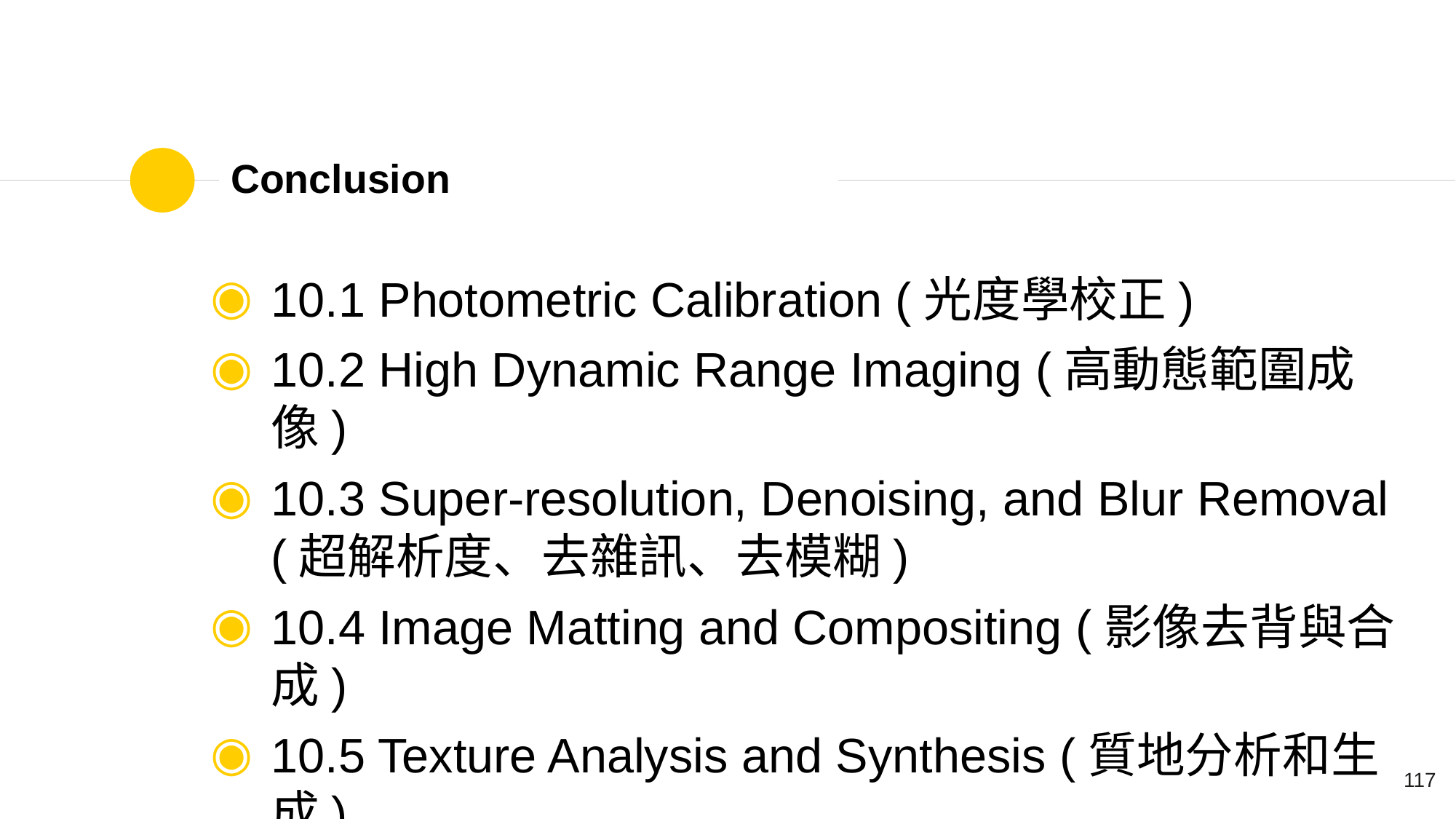

# Conclusion
10.1 Photometric Calibration (光度學校正)
10.2 High Dynamic Range Imaging (高動態範圍成像)
10.3 Super-resolution, Denoising, and Blur Removal (超解析度、去雜訊、去模糊)
10.4 Image Matting and Compositing (影像去背與合成)
10.5 Texture Analysis and Synthesis (質地分析和生成)
117